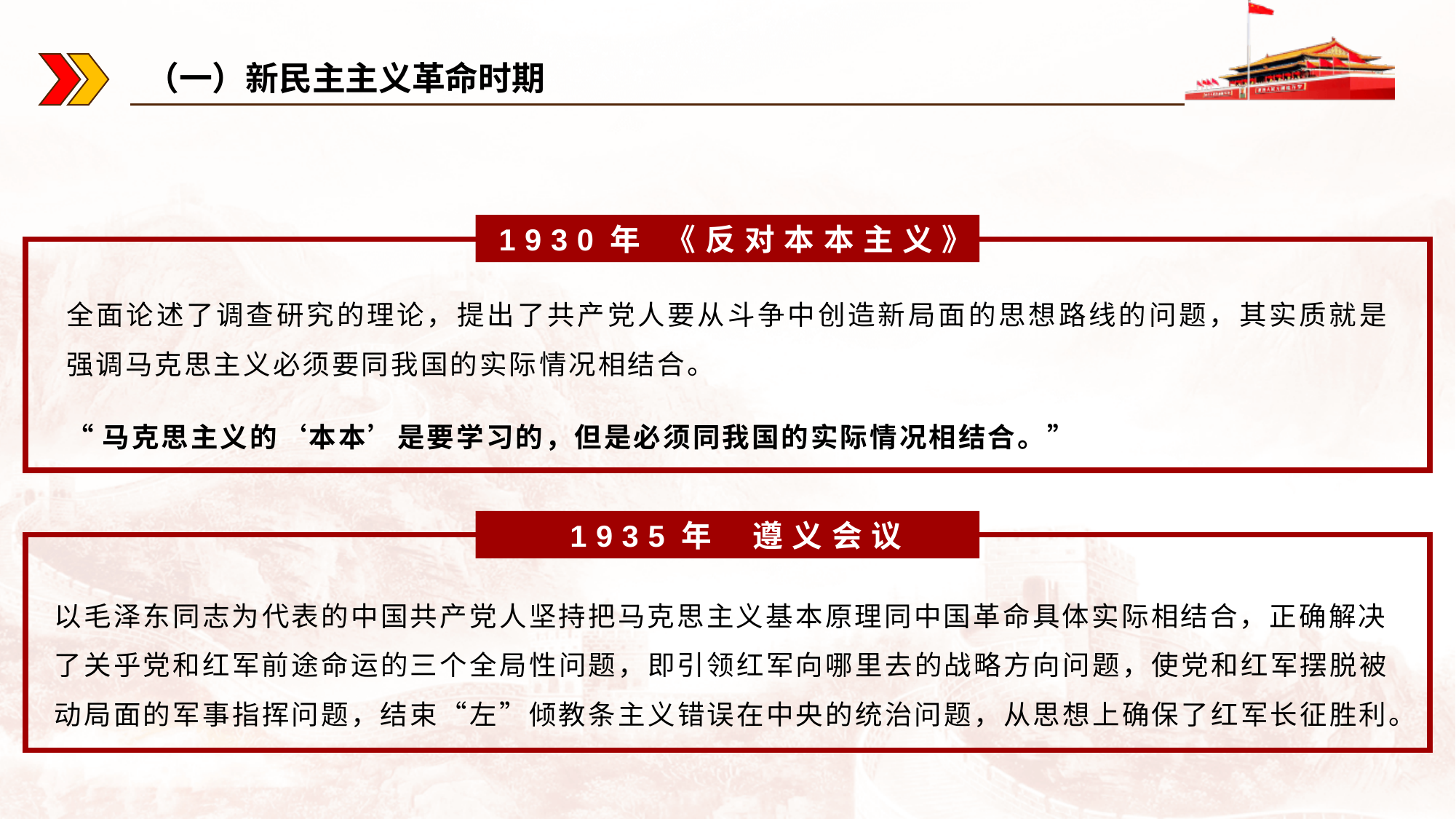

（一）新民主主义革命时期
1930年 《反对本本主义》

全面论述了调查研究的理论，提出了共产党人要从斗争中创造新局面的思想路线的问题，其实质就是强调马克思主义必须要同我国的实际情况相结合。
“马克思主义的‘本本’是要学习的，但是必须同我国的实际情况相结合。”
1935年  遵义会议

以毛泽东同志为代表的中国共产党人坚持把马克思主义基本原理同中国革命具体实际相结合，正确解决了关乎党和红军前途命运的三个全局性问题，即引领红军向哪里去的战略方向问题，使党和红军摆脱被动局面的军事指挥问题，结束“左”倾教条主义错误在中央的统治问题，从思想上确保了红军长征胜利。